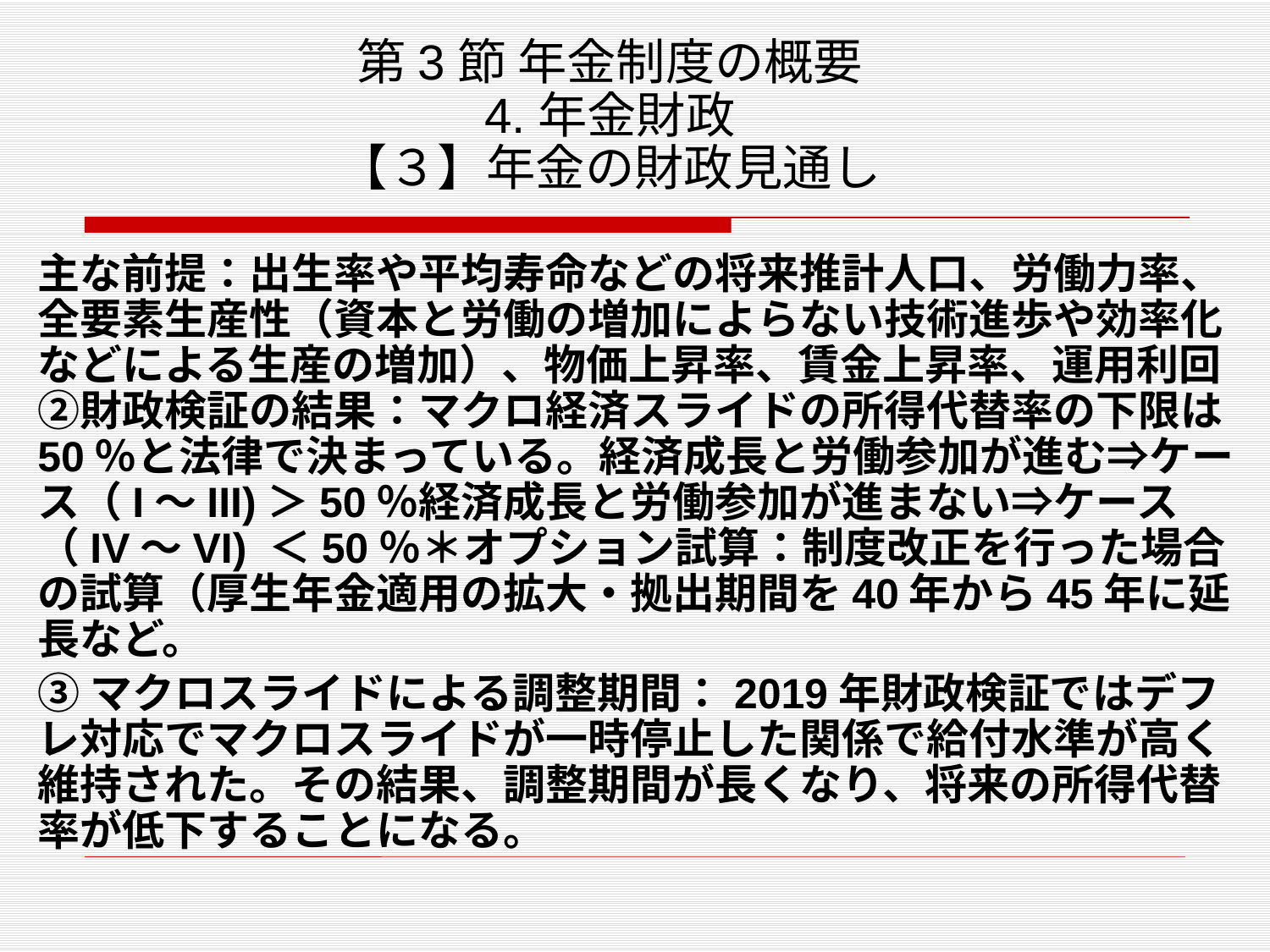

# 第3節 年金制度の概要 4.年金財政 【３】年金の財政見通し
主な前提：出生率や平均寿命などの将来推計人口、労働力率、全要素生産性（資本と労働の増加によらない技術進歩や効率化などによる生産の増加）、物価上昇率、賃金上昇率、運用利回②財政検証の結果：マクロ経済スライドの所得代替率の下限は50％と法律で決まっている。経済成長と労働参加が進む⇒ケース（I～III)＞50％経済成長と労働参加が進まない⇒ケース（IV～VI) ＜50％＊オプション試算：制度改正を行った場合の試算（厚生年金適用の拡大・拠出期間を40年から45年に延長など。
③マクロスライドによる調整期間：2019年財政検証ではデフレ対応でマクロスライドが一時停止した関係で給付水準が高く維持された。その結果、調整期間が長くなり、将来の所得代替率が低下することになる。